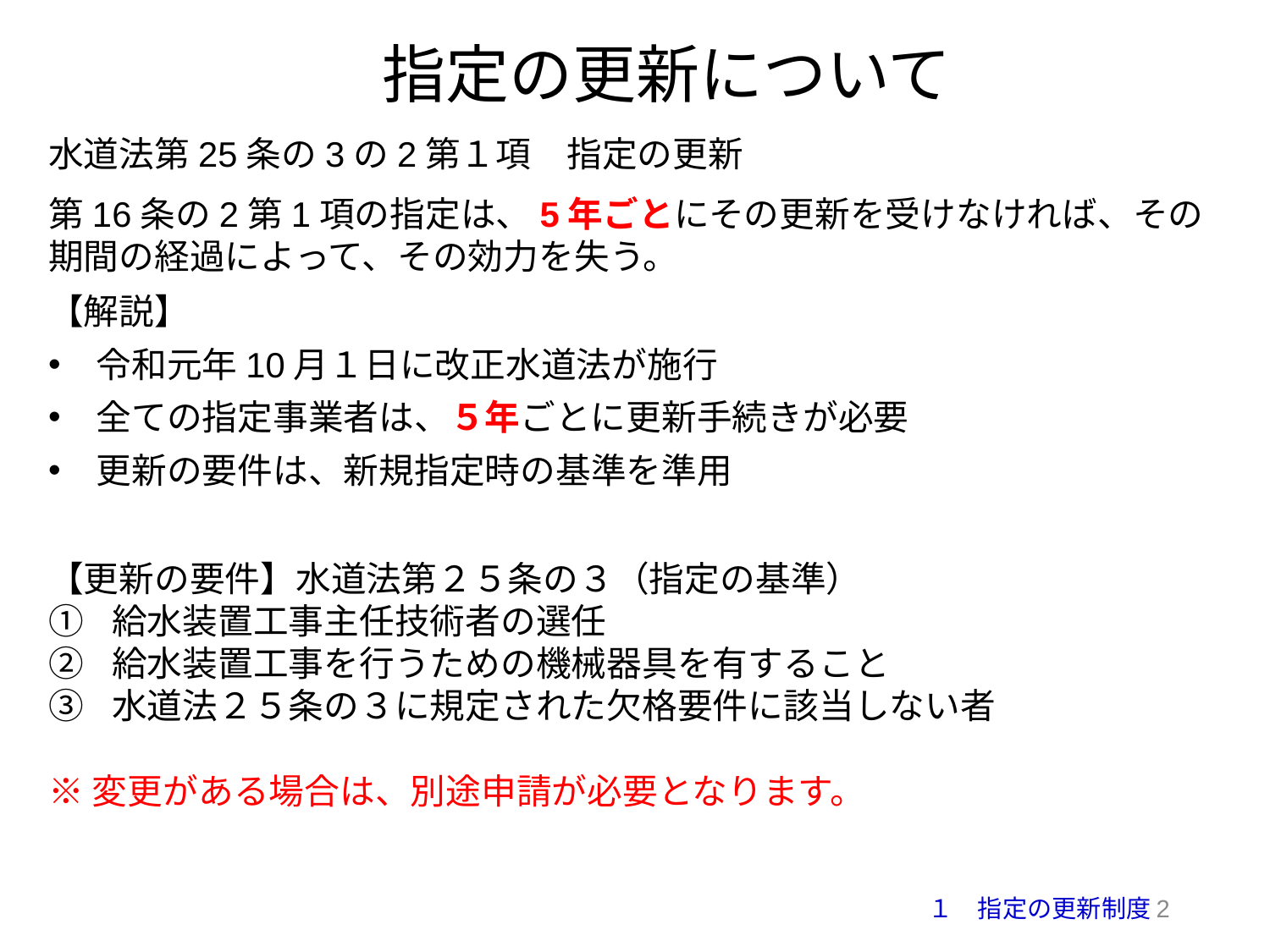

指定の更新について

水道法第25条の3の2第１項　指定の更新
第16条の2第1項の指定は、5年ごとにその更新を受けなければ、その期間の経過によって、その効力を失う。
【解説】
令和元年10月１日に改正水道法が施行
全ての指定事業者は、５年ごとに更新手続きが必要
更新の要件は、新規指定時の基準を準用

【更新の要件】水道法第２５条の３（指定の基準）
給水装置工事主任技術者の選任
給水装置工事を行うための機械器具を有すること
水道法２５条の３に規定された欠格要件に該当しない者

※変更がある場合は、別途申請が必要となります。
2
１　指定の更新制度